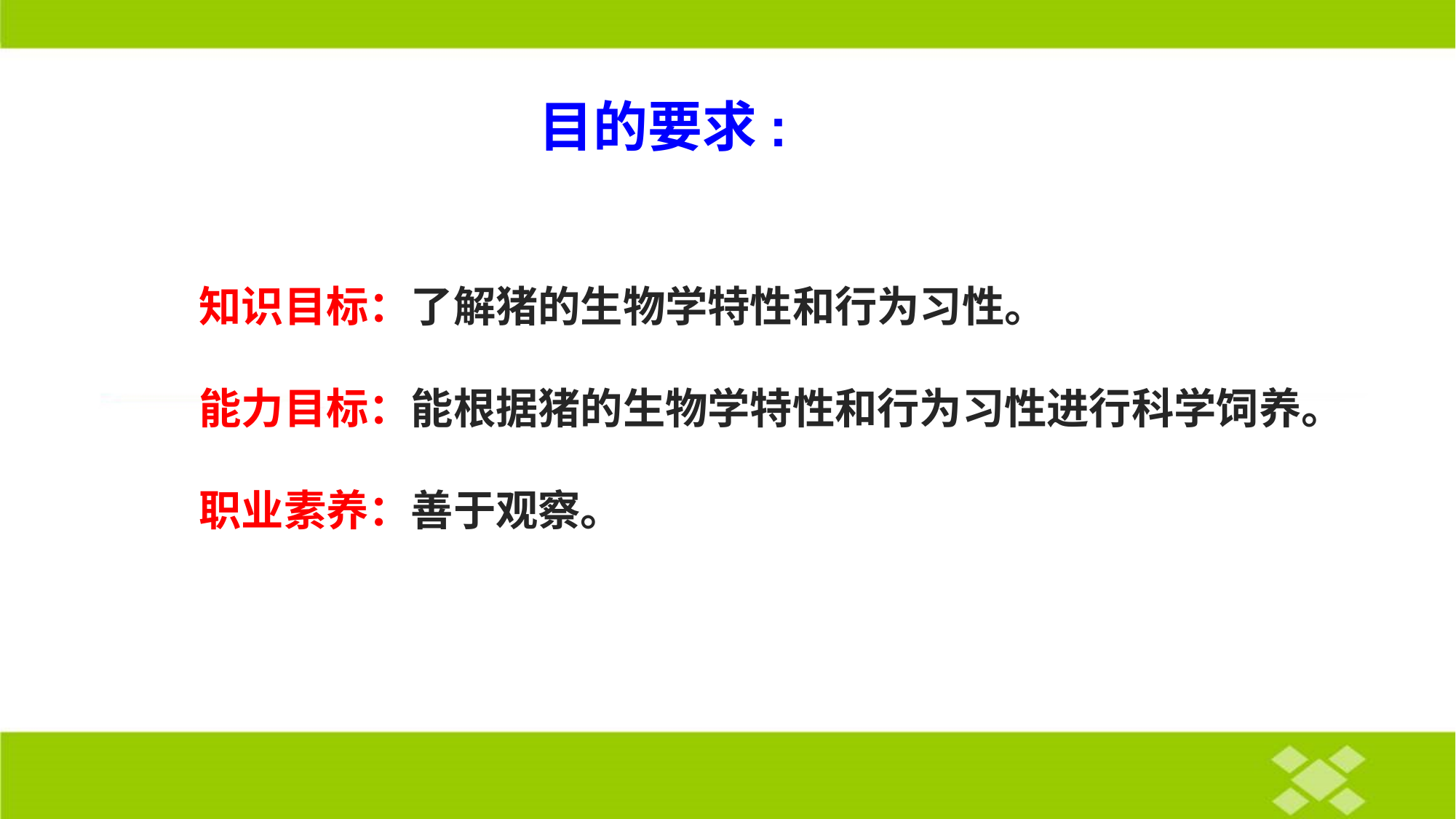

# 目的要求:
知识目标：了解猪的生物学特性和行为习性。
能力目标：能根据猪的生物学特性和行为习性进行科学饲养。
职业素养：善于观察。